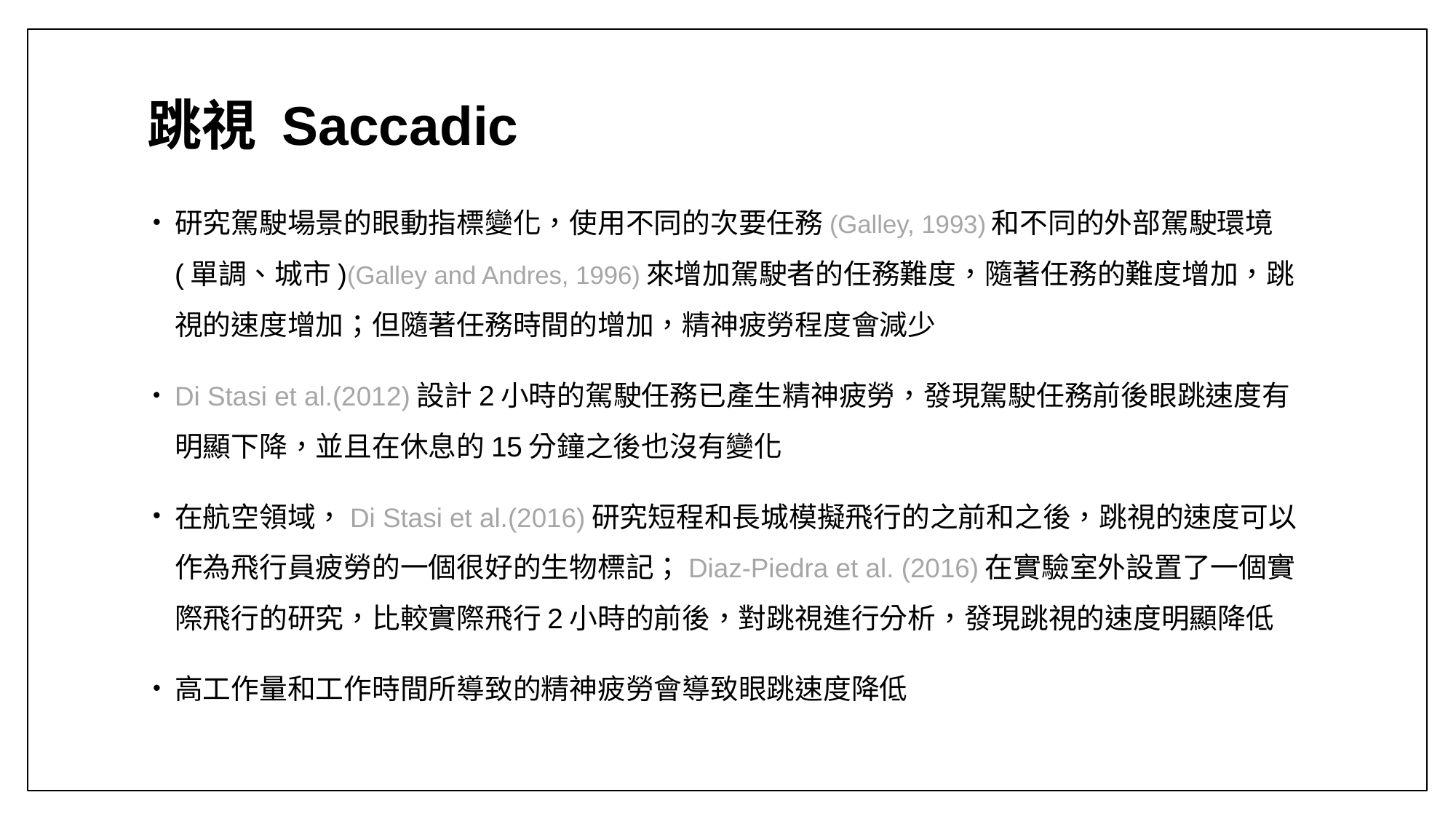

# 跳視 Saccadic
研究駕駛場景的眼動指標變化，使用不同的次要任務(Galley, 1993)和不同的外部駕駛環境(單調、城市)(Galley and Andres, 1996)來增加駕駛者的任務難度，隨著任務的難度增加，跳視的速度增加；但隨著任務時間的增加，精神疲勞程度會減少
Di Stasi et al.(2012)設計2小時的駕駛任務已產生精神疲勞，發現駕駛任務前後眼跳速度有明顯下降，並且在休息的15分鐘之後也沒有變化
在航空領域，Di Stasi et al.(2016)研究短程和長城模擬飛行的之前和之後，跳視的速度可以作為飛行員疲勞的一個很好的生物標記；Diaz-Piedra et al. (2016)在實驗室外設置了一個實際飛行的研究，比較實際飛行2小時的前後，對跳視進行分析，發現跳視的速度明顯降低
高工作量和工作時間所導致的精神疲勞會導致眼跳速度降低